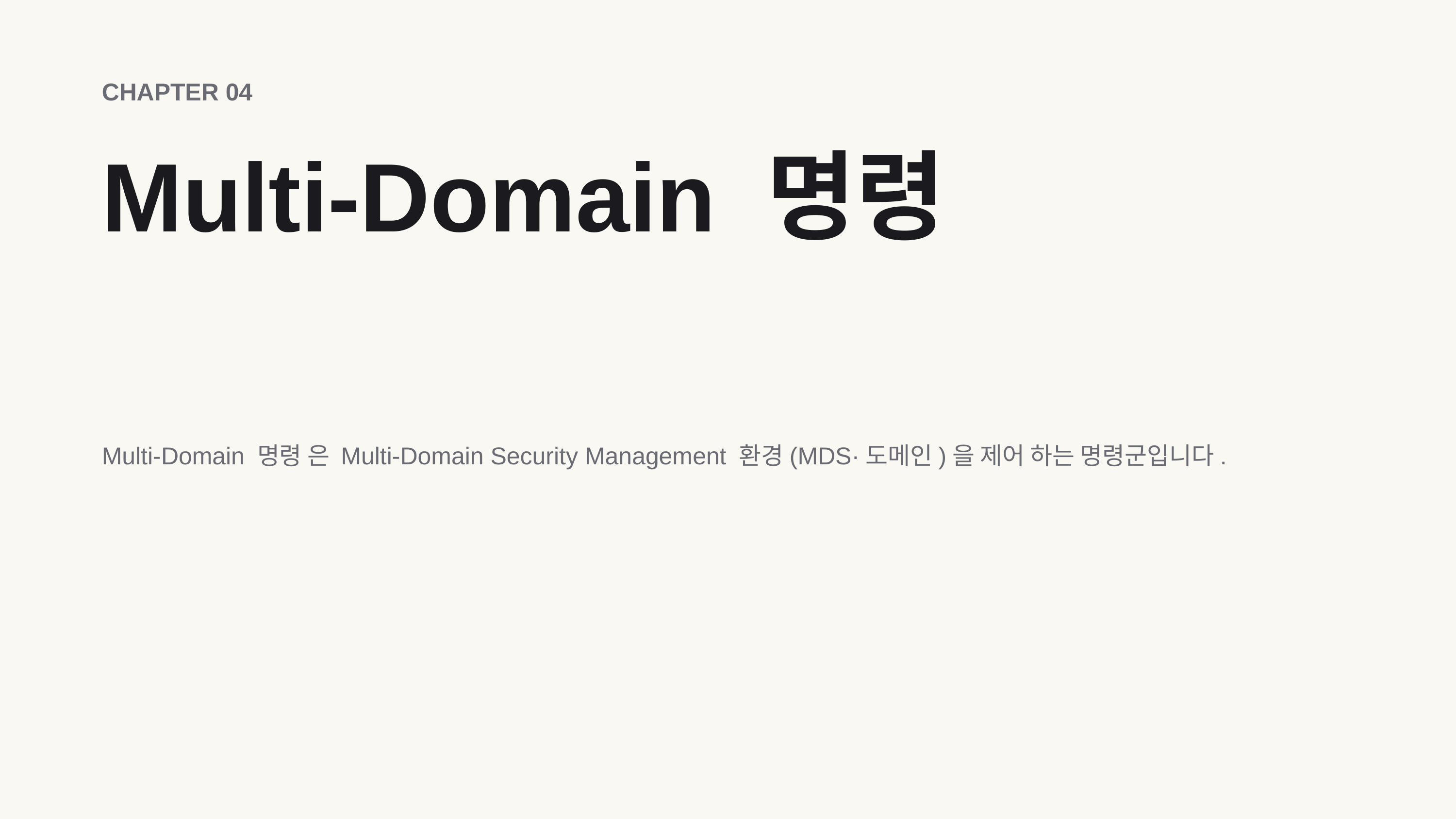

CHAPTER 04
Multi-Domain 명령
Multi-Domain 명령 은 Multi-Domain Security Management 환경(MDS·도메인)을 제어 하는 명령군입니다.